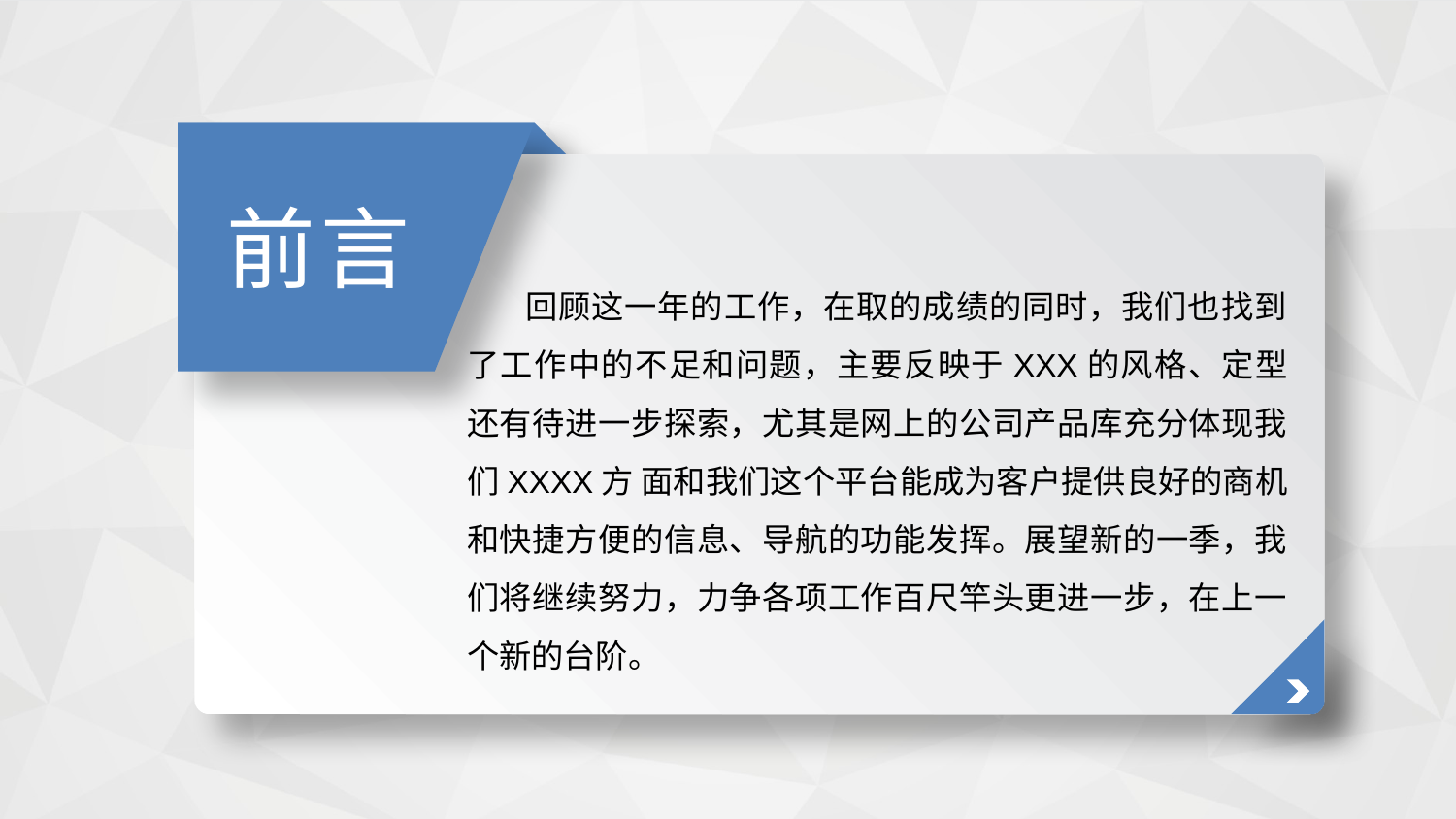

前言
      回顾这一年的工作，在取的成绩的同时，我们也找到了工作中的不足和问题，主要反映于XXX的风格、定型还有待进一步探索，尤其是网上的公司产品库充分体现我们XXXX方 面和我们这个平台能成为客户提供良好的商机和快捷方便的信息、导航的功能发挥。展望新的一季，我们将继续努力，力争各项工作百尺竿头更进一步，在上一个新的台阶。